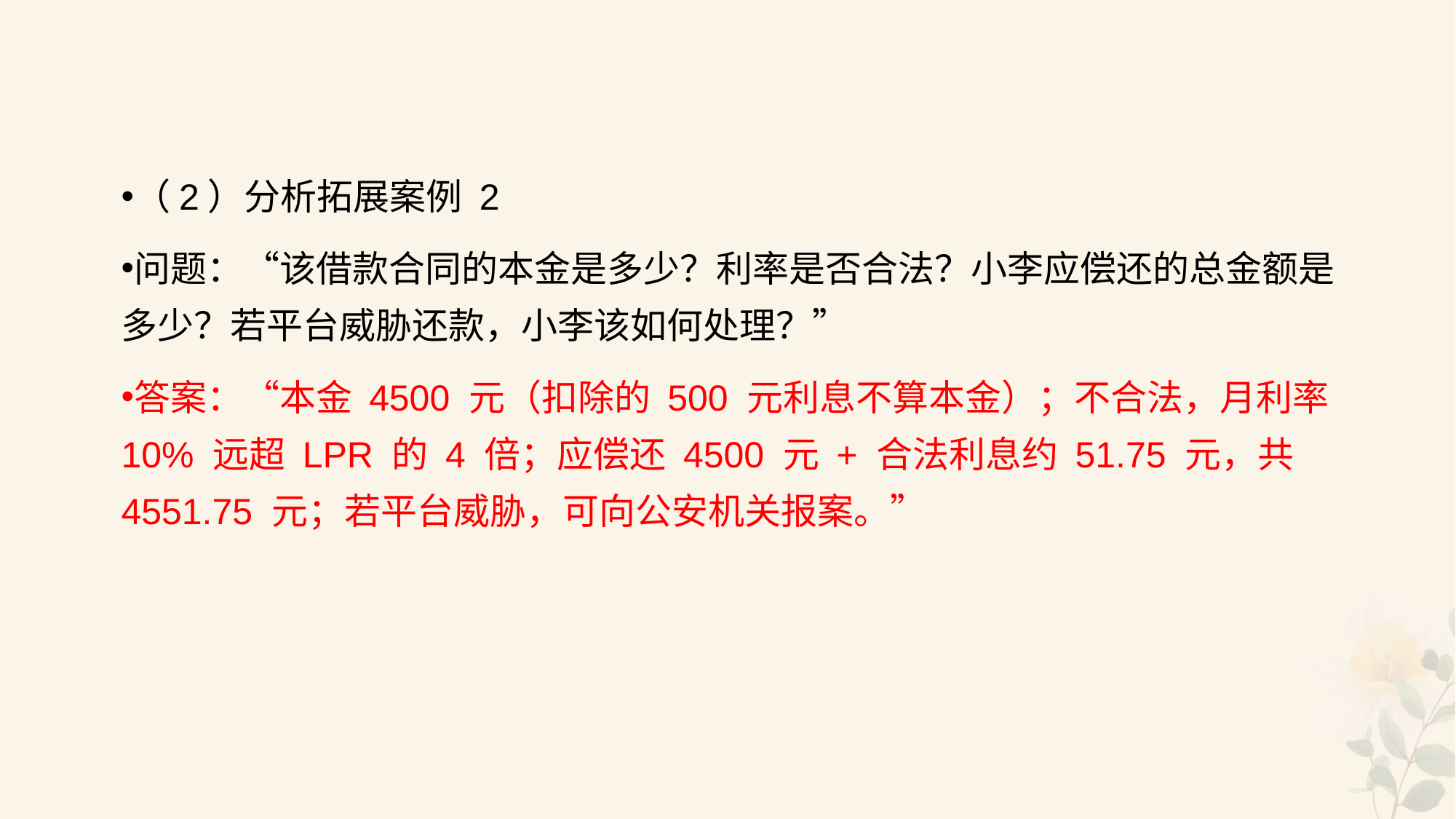

#
（2）分析拓展案例 2
问题：“该借款合同的本金是多少？利率是否合法？小李应偿还的总金额是多少？若平台威胁还款，小李该如何处理？”
答案：“本金 4500 元（扣除的 500 元利息不算本金）；不合法，月利率 10% 远超 LPR 的 4 倍；应偿还 4500 元 + 合法利息约 51.75 元，共 4551.75 元；若平台威胁，可向公安机关报案。”